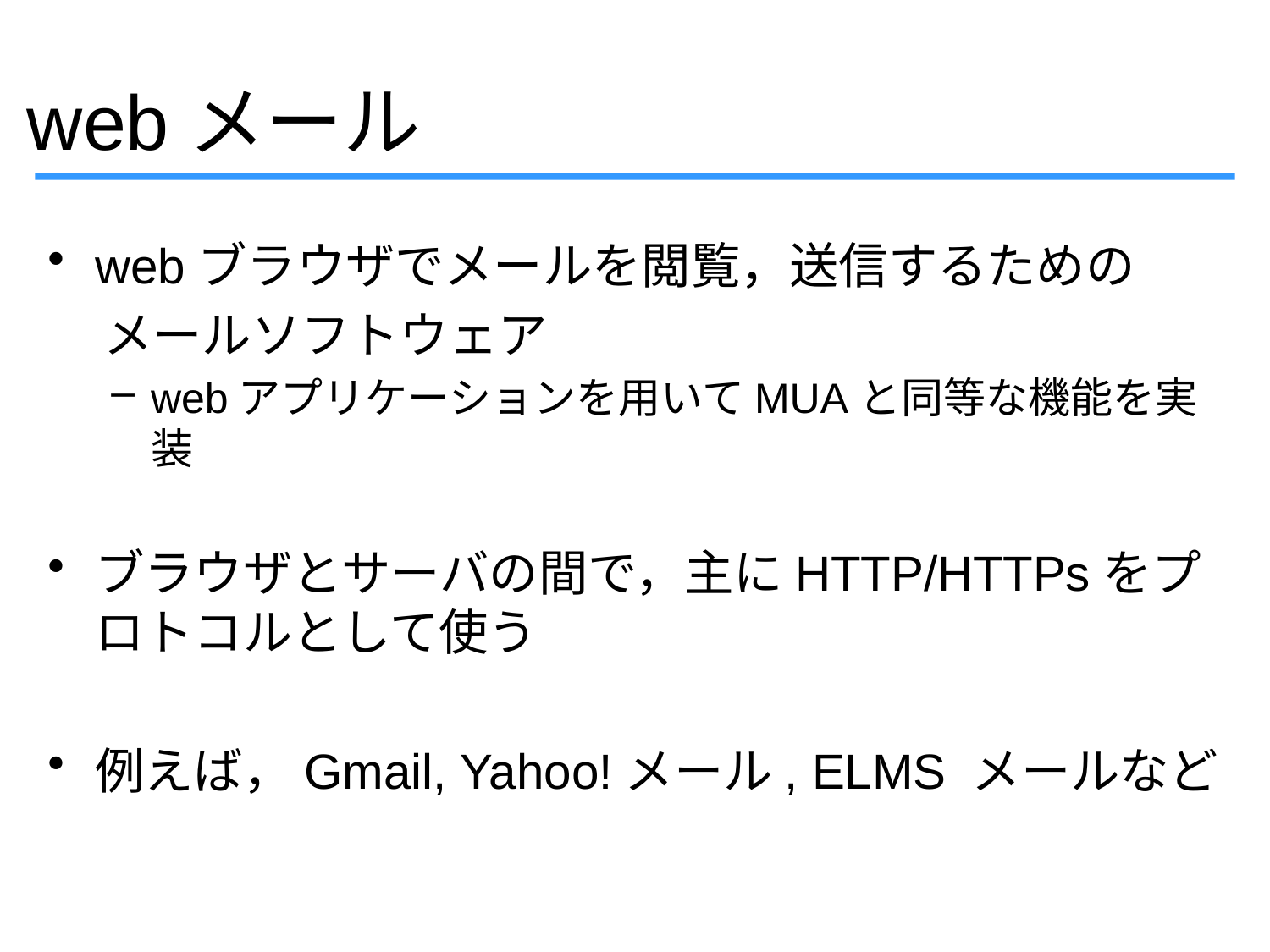

webメール

webブラウザでメールを閲覧，送信するための
    メールソフトウェア
webアプリケーションを用いてMUAと同等な機能を実装

ブラウザとサーバの間で，主にHTTP/HTTPsをプロトコルとして使う

例えば，Gmail, Yahoo!メール, ELMS メールなど